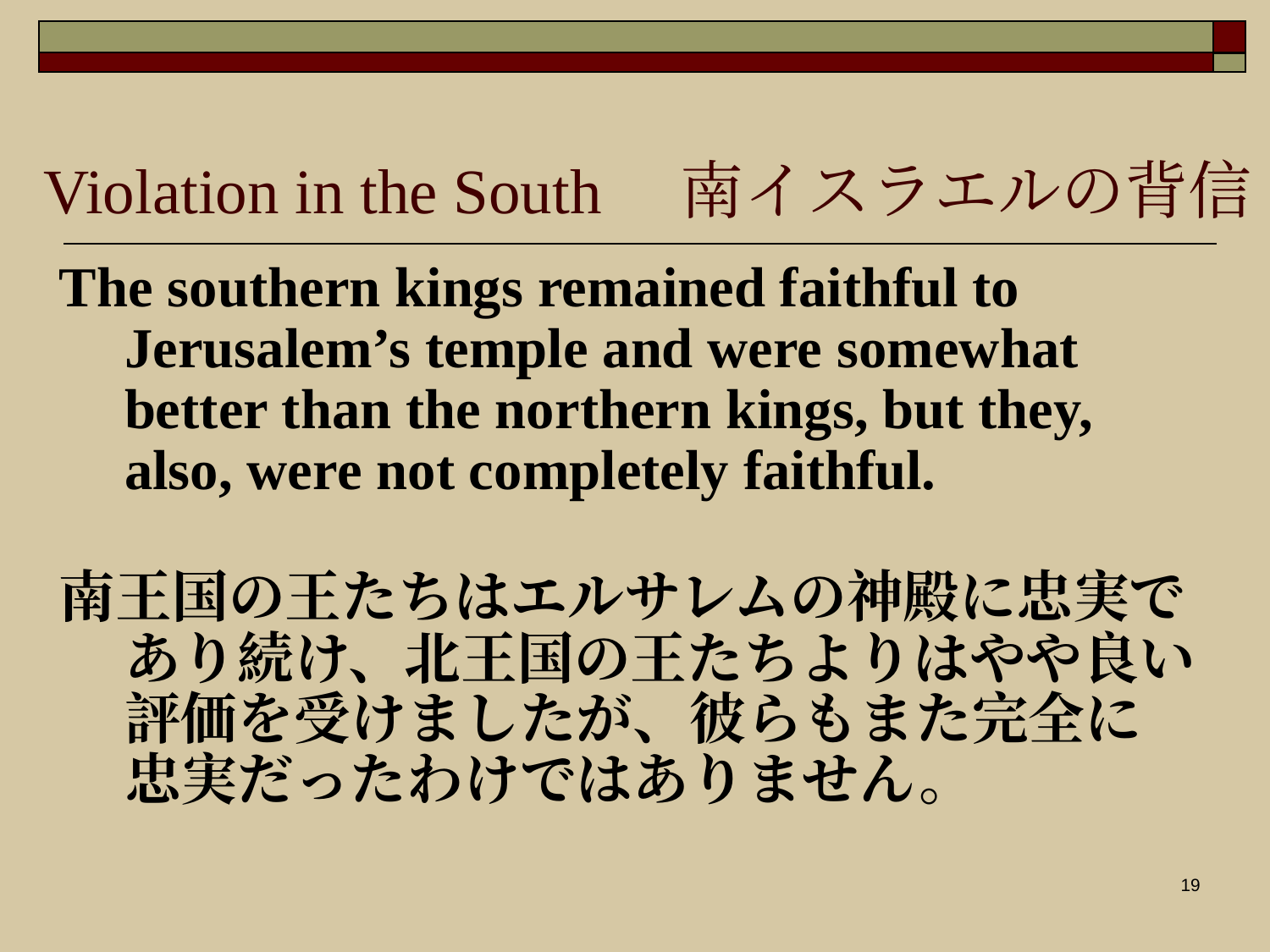

# Violation in the South　南イスラエルの背信
The southern kings remained faithful to Jerusalem’s temple and were somewhat better than the northern kings, but they, also, were not completely faithful.
南王国の王たちはエルサレムの神殿に忠実であり続け、北王国の王たちよりはやや良い評価を受けましたが、彼らもまた完全に 忠実だったわけではありません。
19